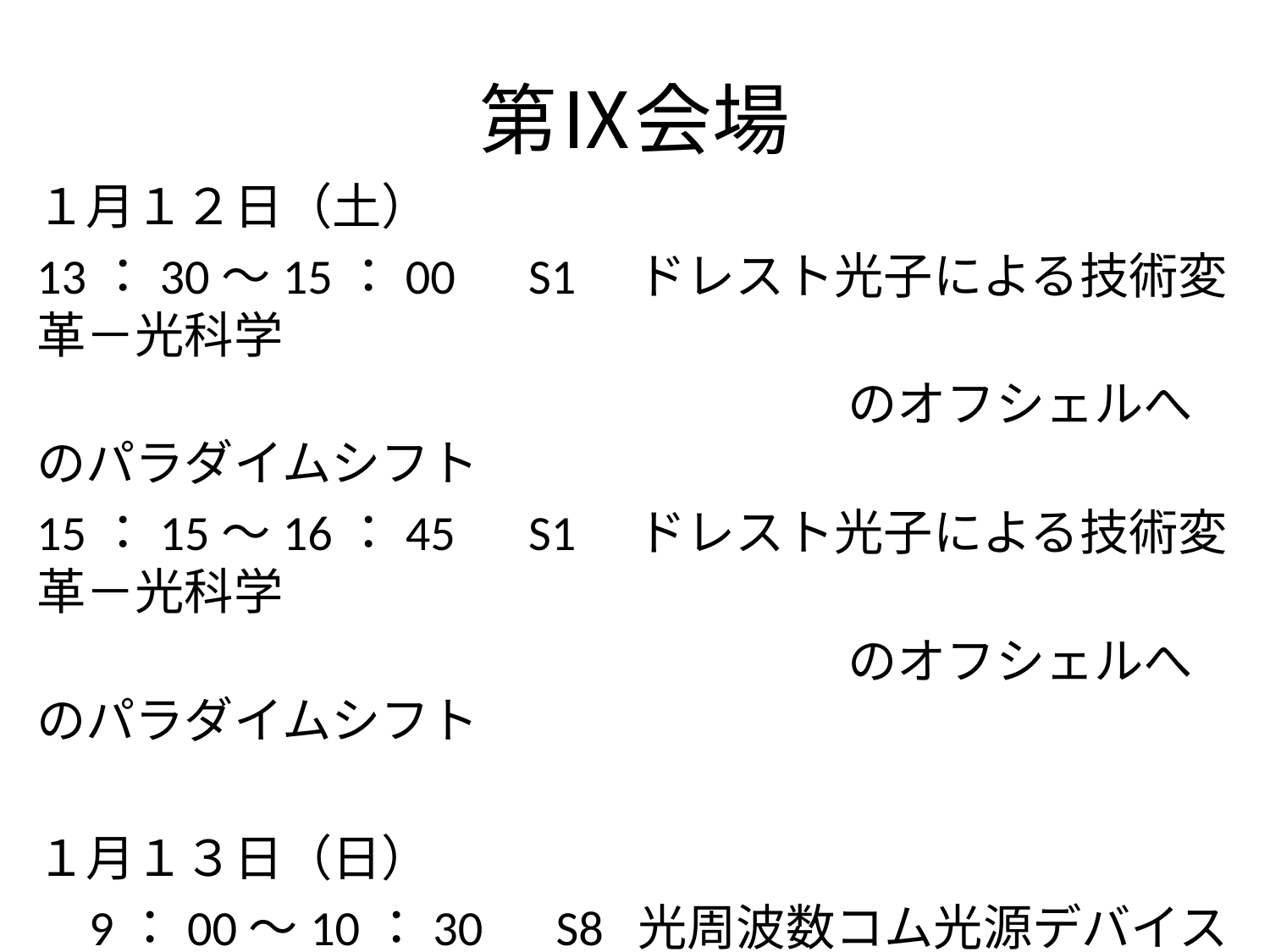

# 第Ⅸ会場
１月１２日（土）
13：30～15：00　S1　ドレスト光子による技術変革－光科学
						　のオフシェルへのパラダイムシフト
15：15～16：45　S1　ドレスト光子による技術変革－光科学
						　のオフシェルへのパラダイムシフト

１月１３日（日）
　9：00～10：30　S8  光周波数コム光源デバイスの多様化
10：45～12：15　S8  光周波数コム光源の多様化